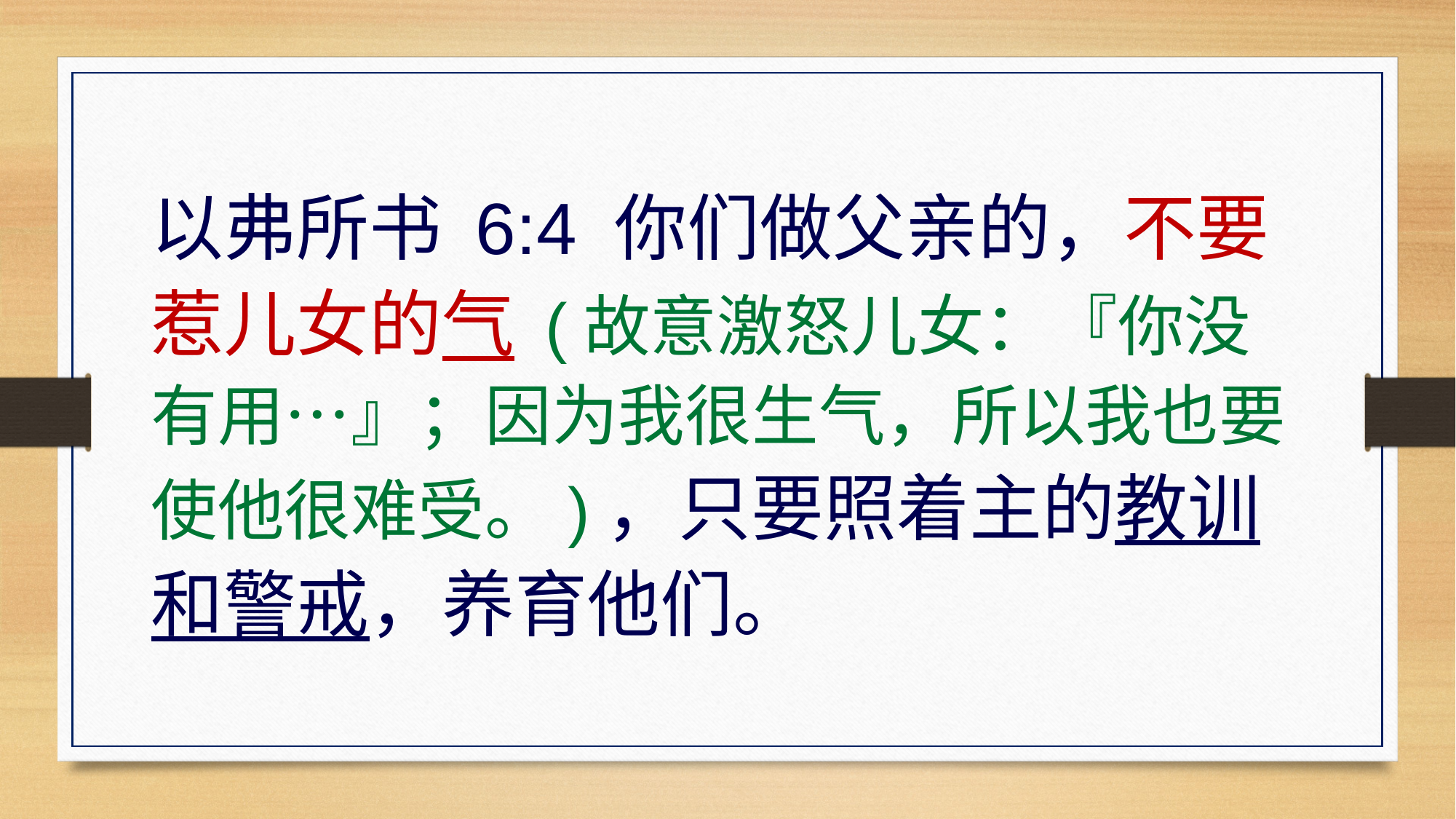

以弗所书 6:4 你们做父亲的，不要惹儿女的气 (故意激怒儿女：『你没有用…』；因为我很生气，所以我也要使他很难受。)，只要照着主的教训和警戒，养育他们。